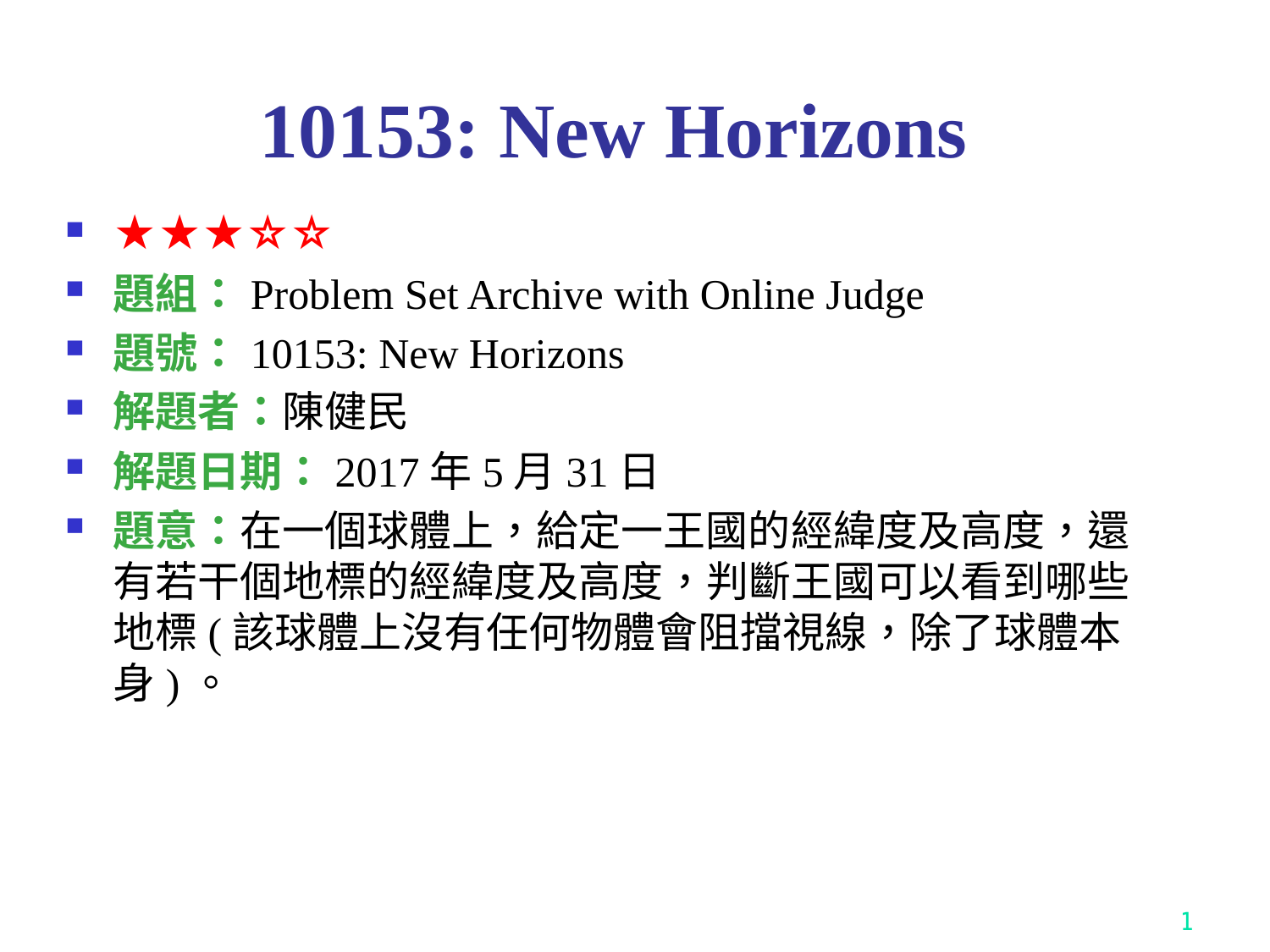

# 10153: New Horizons
★★★☆☆
題組：Problem Set Archive with Online Judge
題號：10153: New Horizons
解題者：陳健民
解題日期：2017年5月31日
題意：在一個球體上，給定一王國的經緯度及高度，還有若干個地標的經緯度及高度，判斷王國可以看到哪些地標(該球體上沒有任何物體會阻擋視線，除了球體本身)。
1